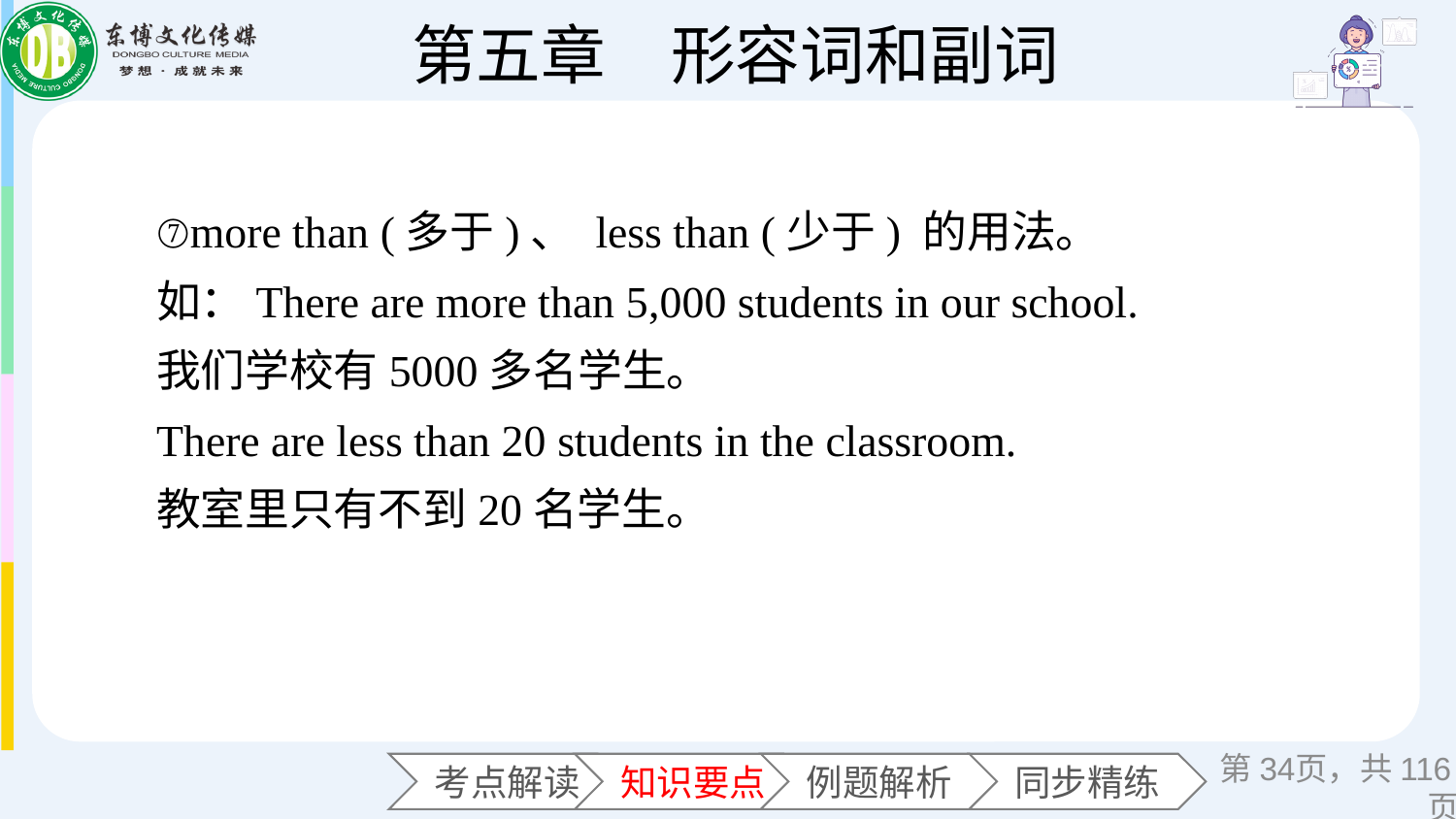

⑦more than (多于)、 less than (少于) 的用法。
如：There are more than 5,000 students in our school.
我们学校有5000多名学生。
There are less than 20 students in the classroom.
教室里只有不到20名学生。
第34页，共116页